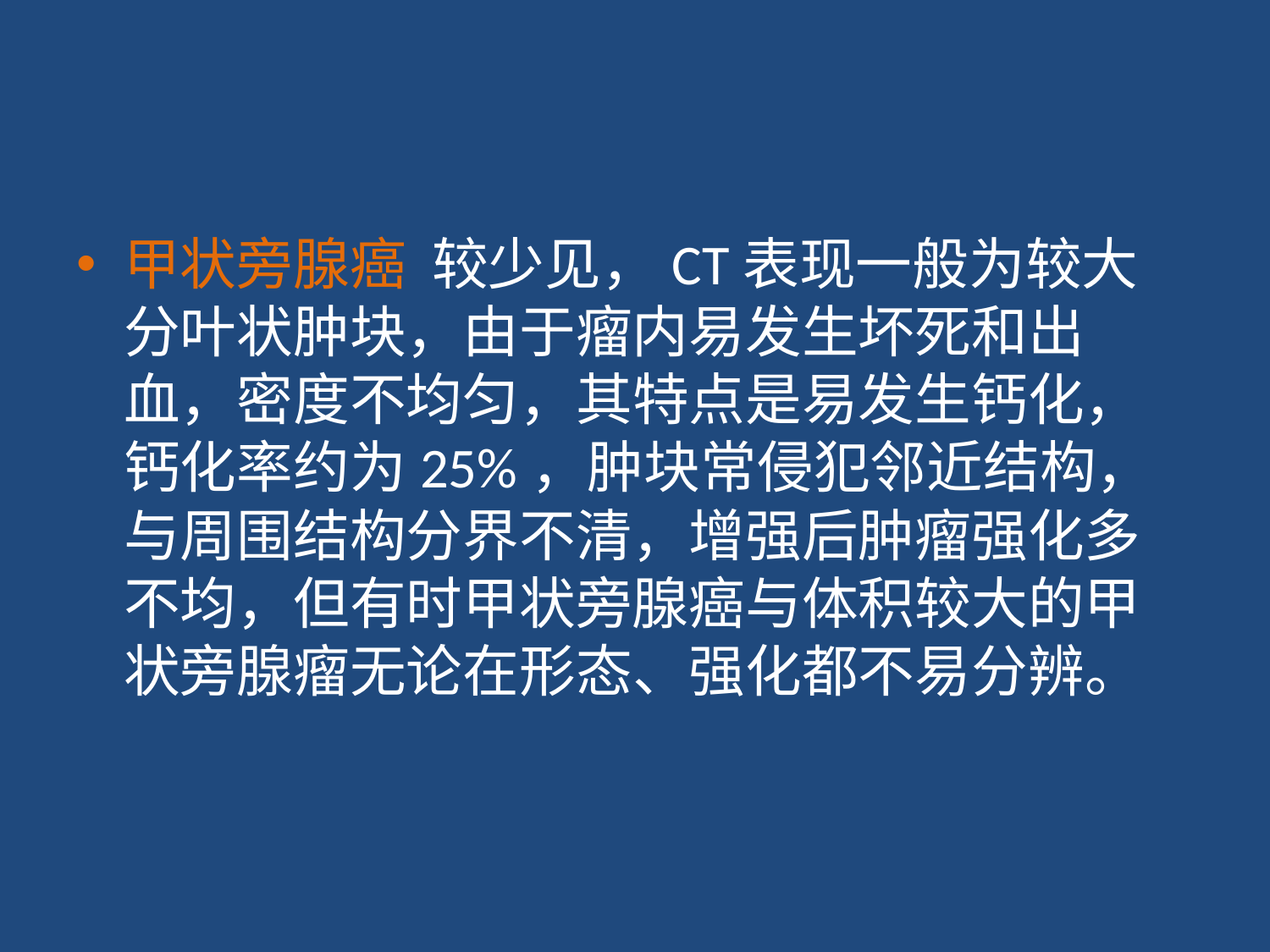

#
甲状旁腺癌  较少见，CT表现一般为较大分叶状肿块，由于瘤内易发生坏死和出血，密度不均匀，其特点是易发生钙化，钙化率约为25%，肿块常侵犯邻近结构，与周围结构分界不清，增强后肿瘤强化多不均，但有时甲状旁腺癌与体积较大的甲状旁腺瘤无论在形态、强化都不易分辨。